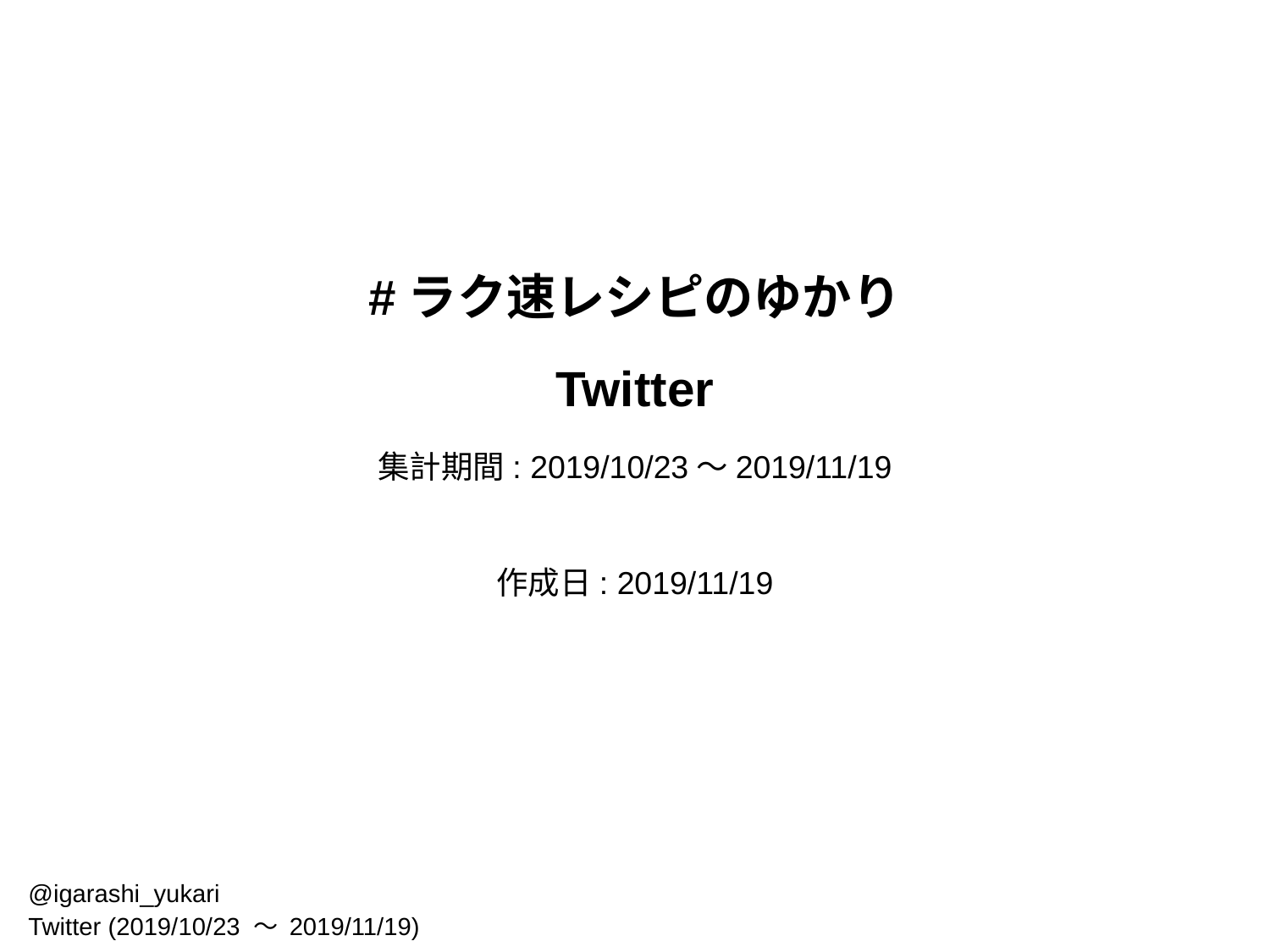

#ラク速レシピのゆかり
Twitter
集計期間: 2019/10/23〜2019/11/19
作成日: 2019/11/19
@igarashi_yukari
Twitter (2019/10/23 〜 2019/11/19)